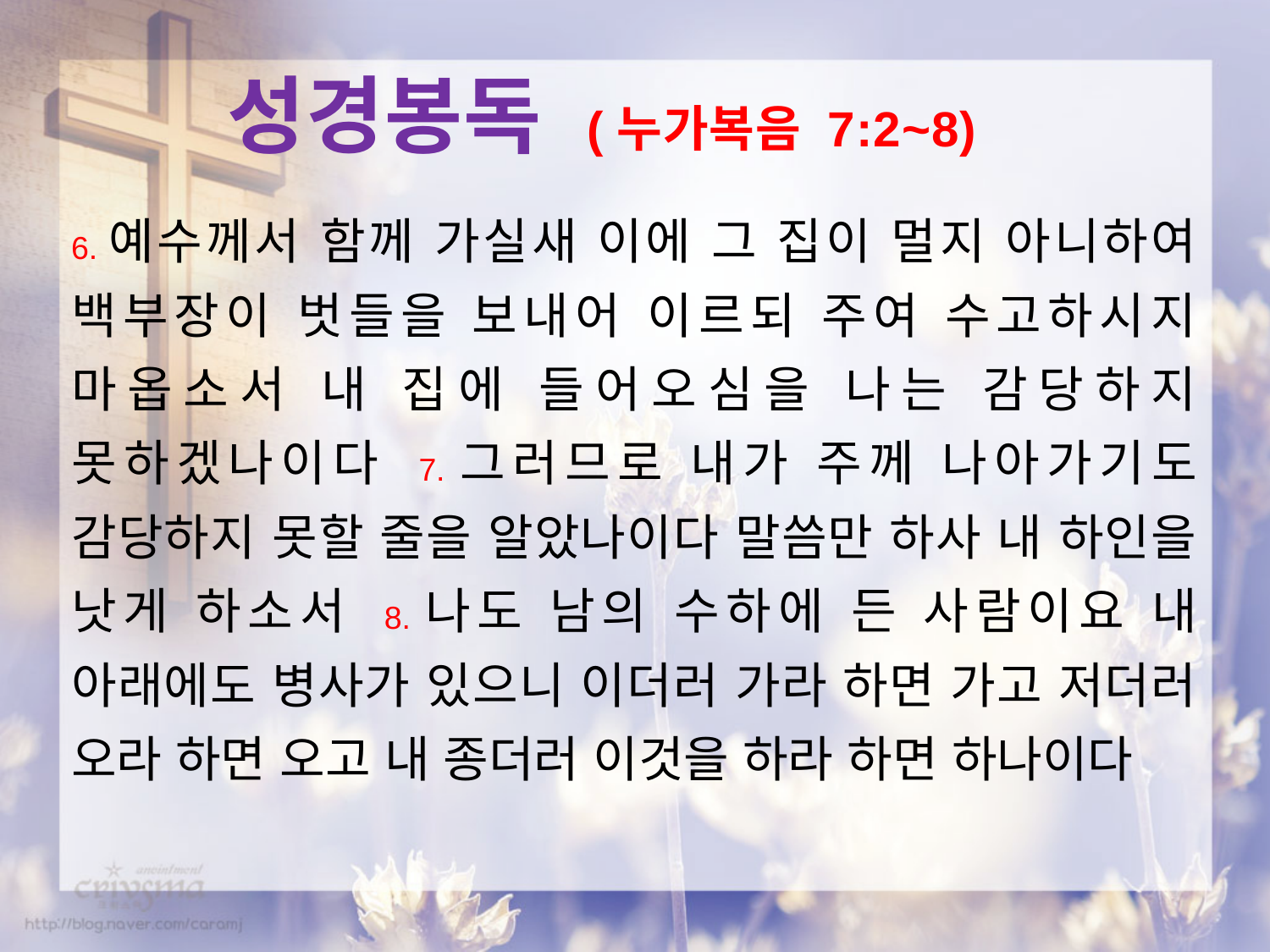

성경봉독 (누가복음 7:2~8)
6.예수께서 함께 가실새 이에 그 집이 멀지 아니하여 백부장이 벗들을 보내어 이르되 주여 수고하시지 마옵소서 내 집에 들어오심을 나는 감당하지 못하겠나이다 7.그러므로 내가 주께 나아가기도 감당하지 못할 줄을 알았나이다 말씀만 하사 내 하인을 낫게 하소서 8.나도 남의 수하에 든 사람이요 내 아래에도 병사가 있으니 이더러 가라 하면 가고 저더러 오라 하면 오고 내 종더러 이것을 하라 하면 하나이다